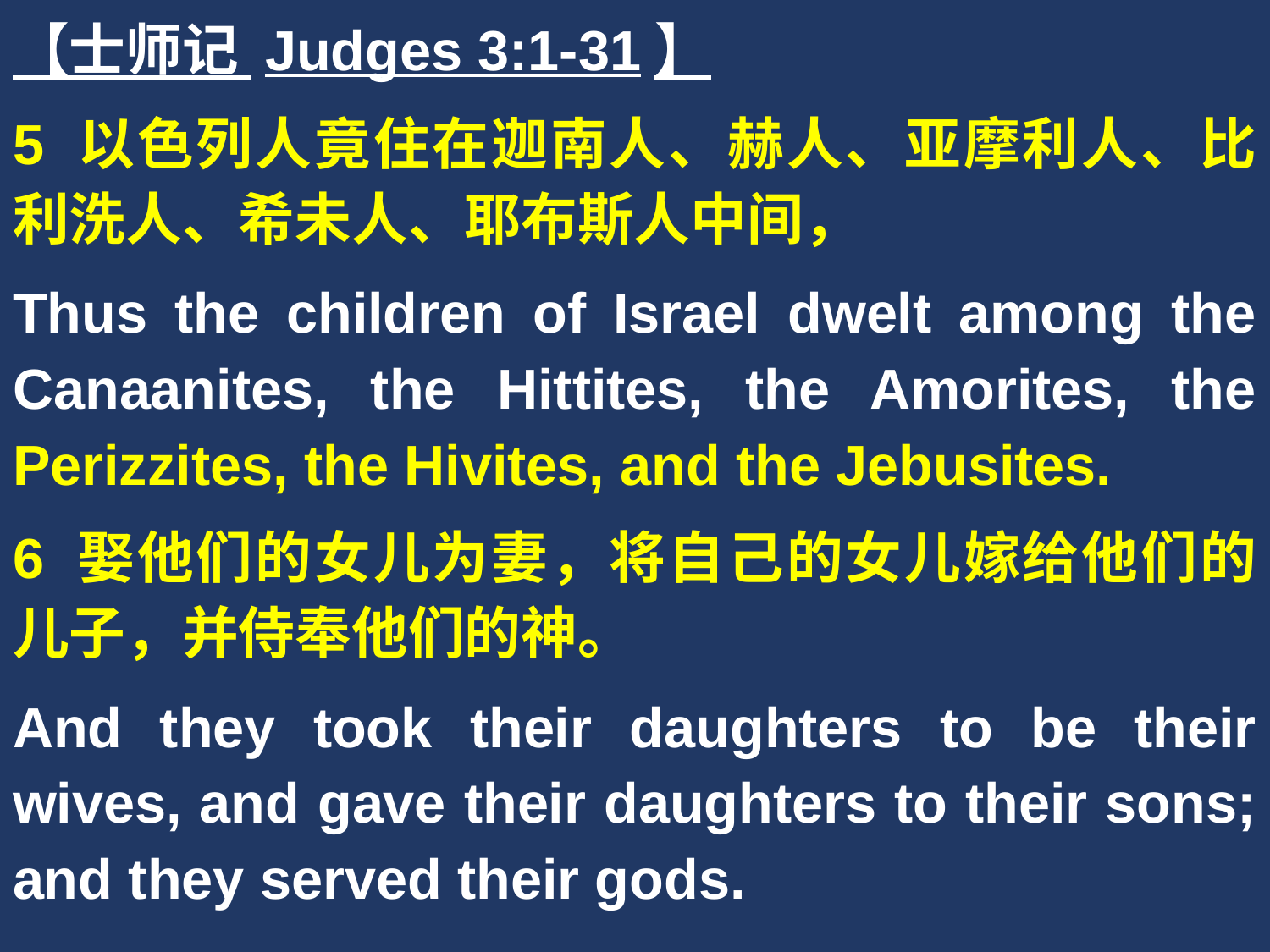

【士师记 Judges 3:1-31】
5 以色列人竟住在迦南人、赫人、亚摩利人、比利洗人、希未人、耶布斯人中间，
Thus the children of Israel dwelt among the Canaanites, the Hittites, the Amorites, the Perizzites, the Hivites, and the Jebusites.
6 娶他们的女儿为妻，将自己的女儿嫁给他们的儿子，并侍奉他们的神。
And they took their daughters to be their wives, and gave their daughters to their sons; and they served their gods.